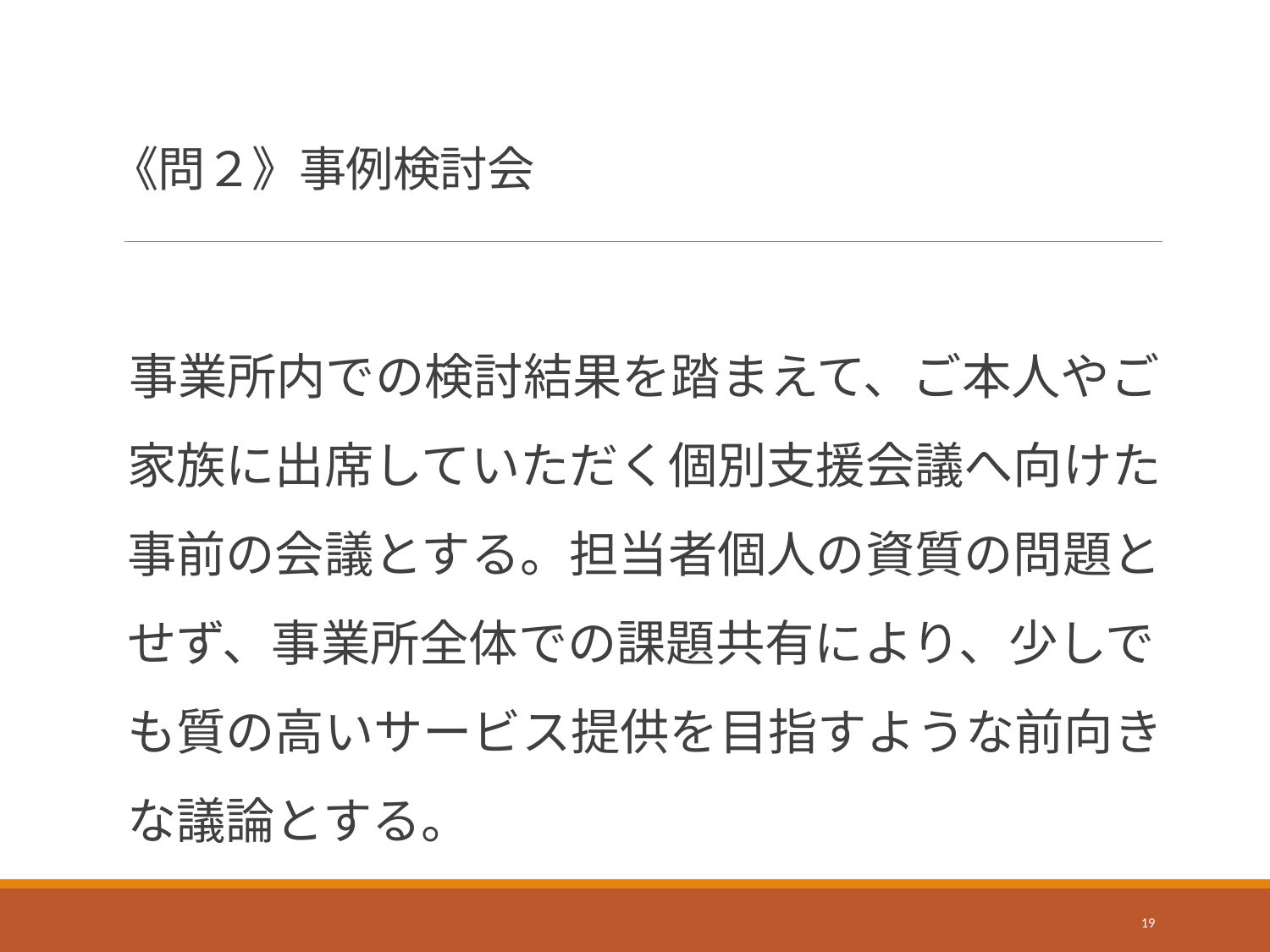

# 《問２》事例検討会
事業所内での検討結果を踏まえて、ご本人やご家族に出席していただく個別支援会議へ向けた事前の会議とする。担当者個人の資質の問題とせず、事業所全体での課題共有により、少しでも質の高いサービス提供を目指すような前向きな議論とする。
19